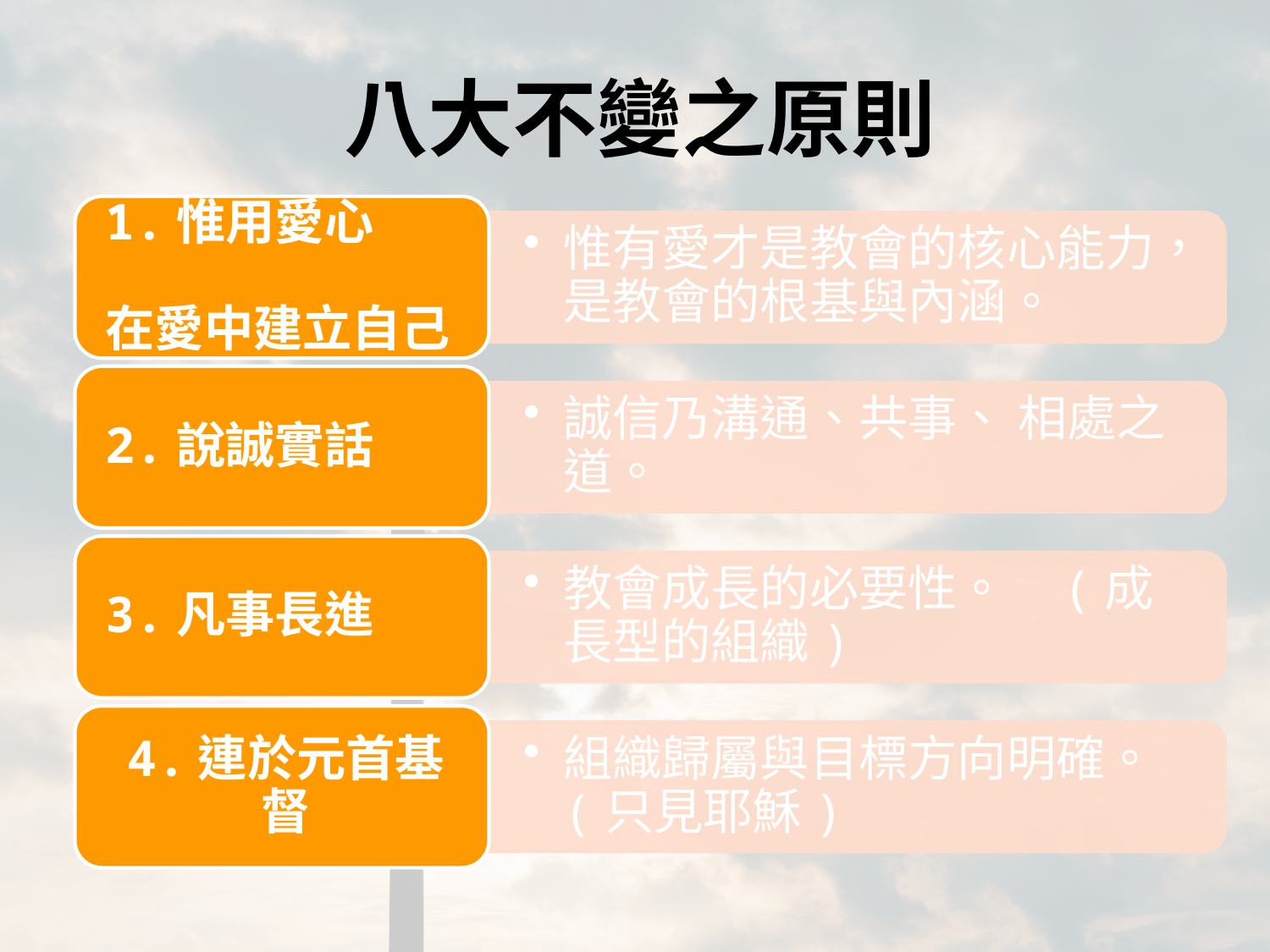

八大不變之原則
惟有愛才是教會的核心能力，是教會的根基與內涵。
1.惟用愛心
在愛中建立自己
誠信乃溝通、共事、 相處之道。
2.說誠實話
教會成長的必要性。    (成長型的組織)
3.凡事長進
組織歸屬與目標方向明確。(只見耶穌)
4.連於元首基督